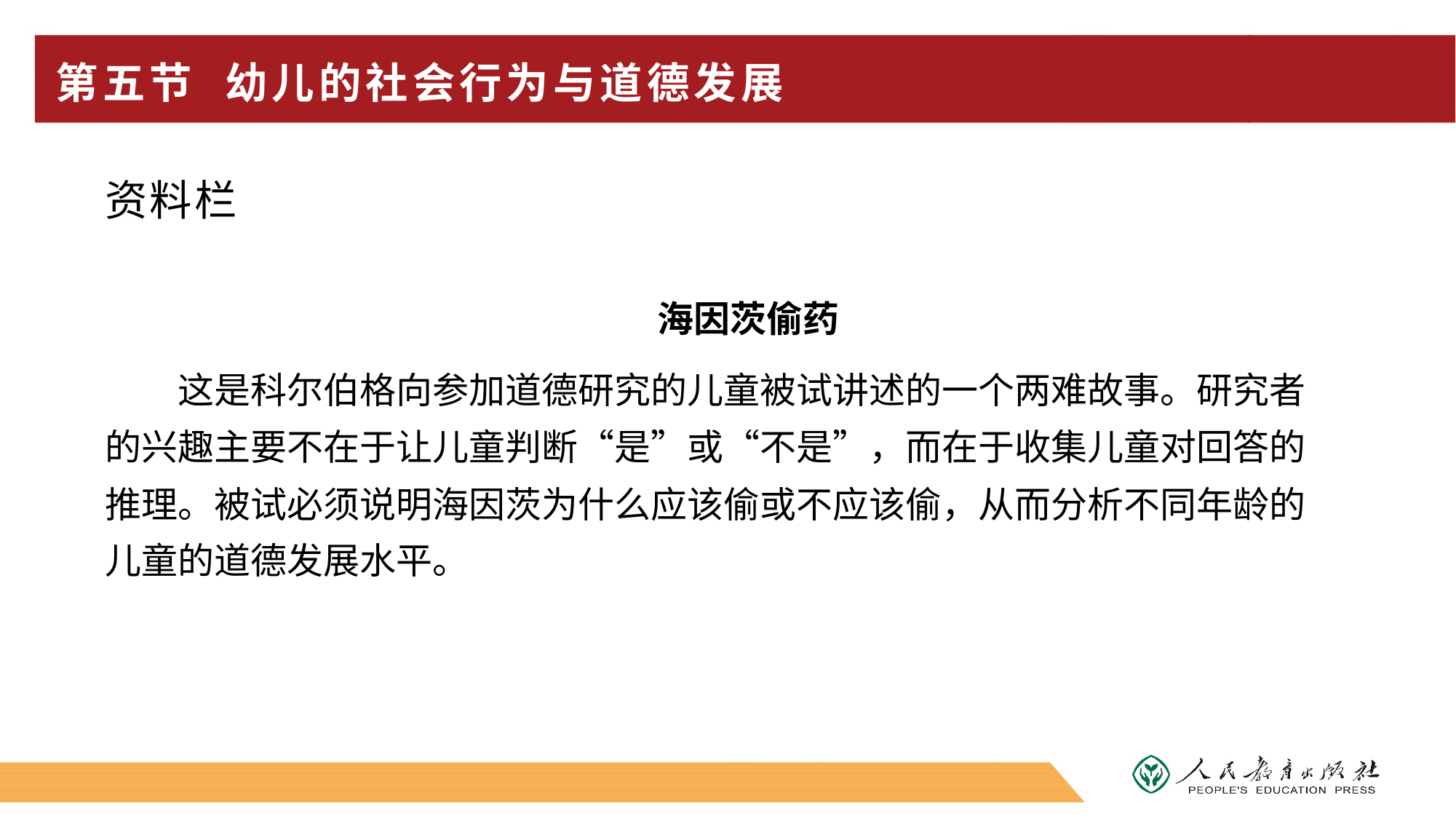

# 第五节  幼儿的社会行为与道德发展
资料栏
海因茨偷药
这是科尔伯格向参加道德研究的儿童被试讲述的一个两难故事。研究者的兴趣主要不在于让儿童判断“是”或“不是”，而在于收集儿童对回答的推理。被试必须说明海因茨为什么应该偷或不应该偷，从而分析不同年龄的儿童的道德发展水平。